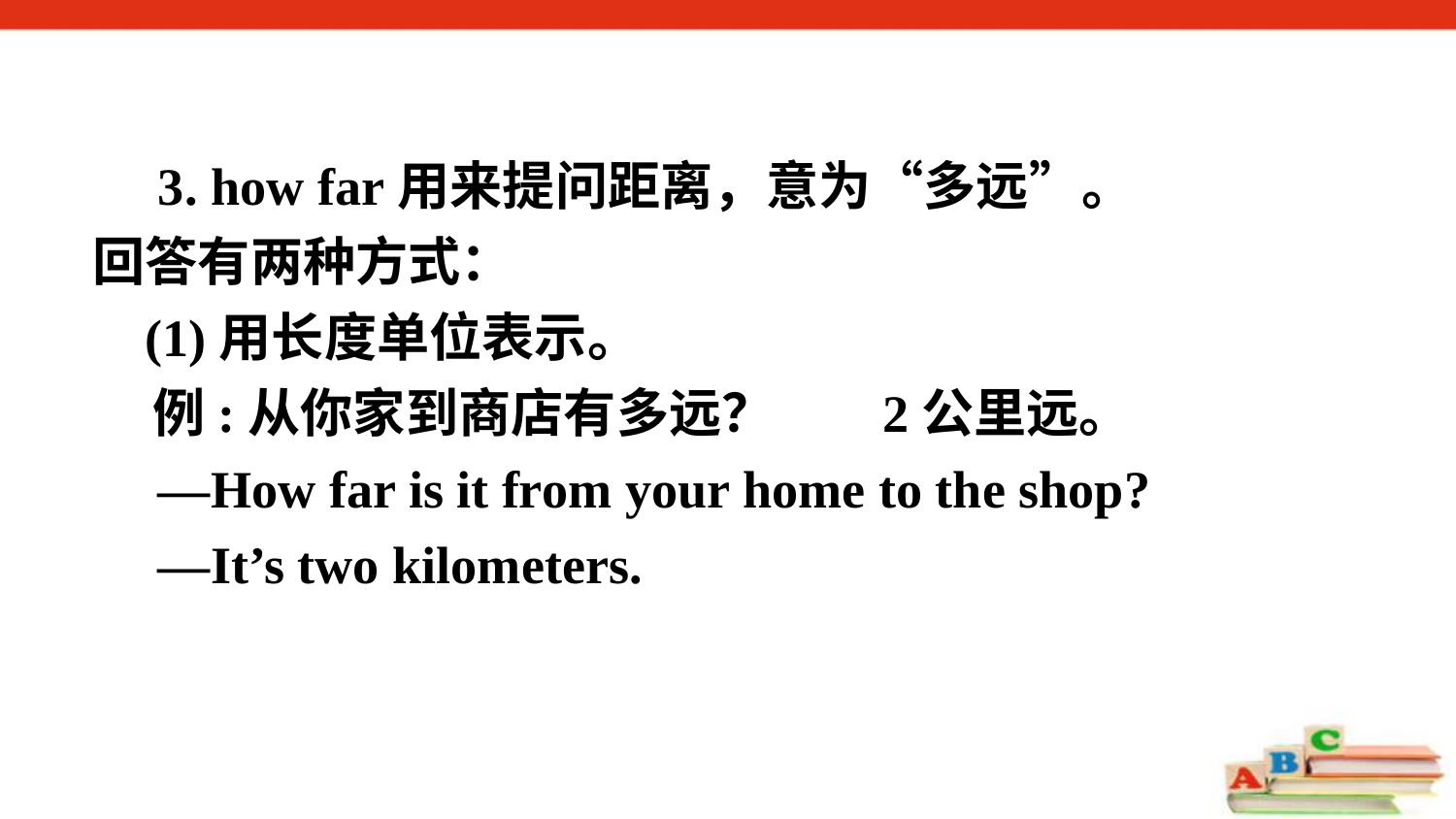

3. how far用来提问距离，意为“多远”。
回答有两种方式：
    (1)用长度单位表示。
    例:从你家到商店有多远？        2公里远。
     —How far is it from your home to the shop?
     —It’s two kilometers.